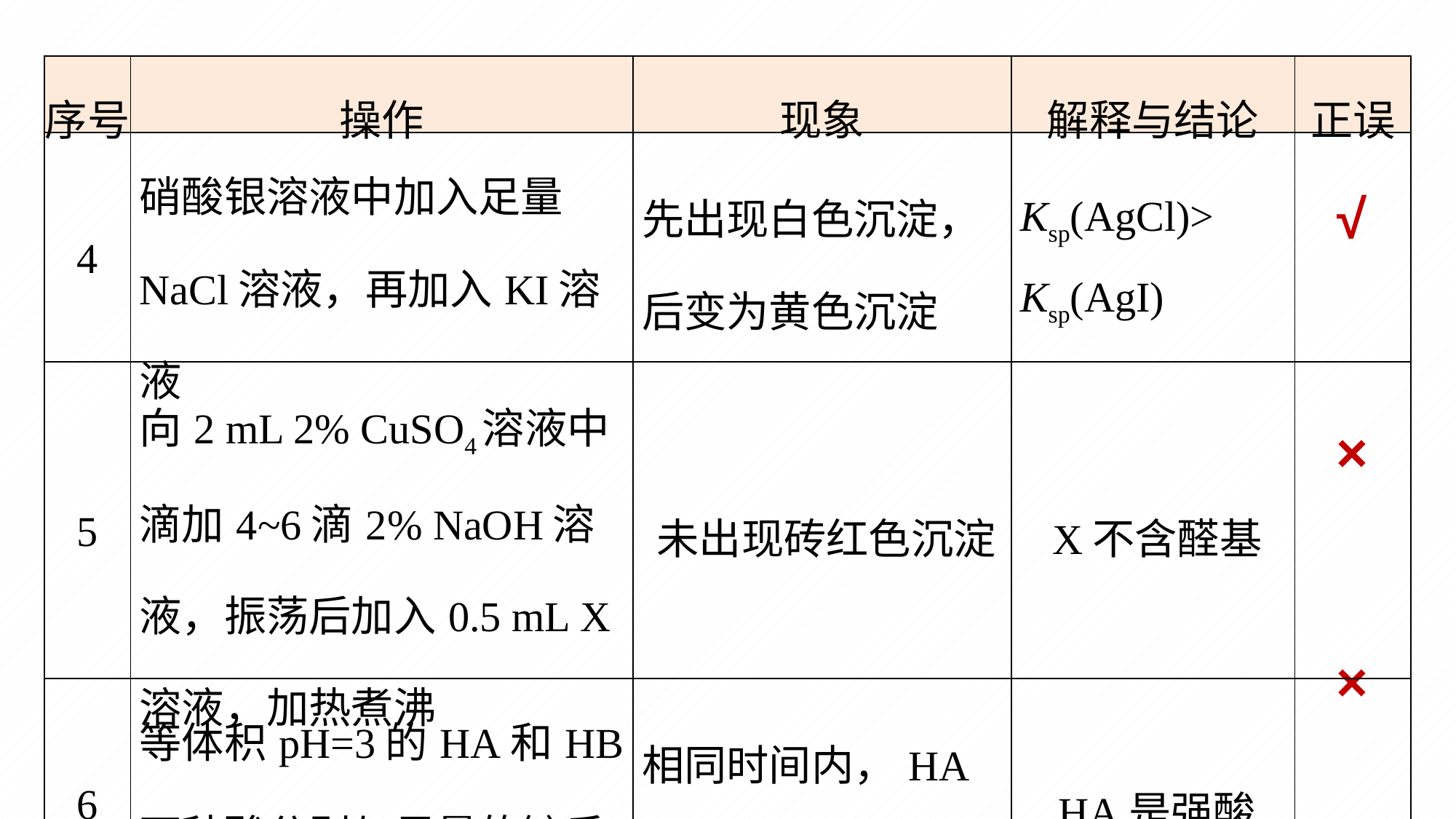

| 序号 | 操作 | 现象 | 解释与结论 | 正误 |
| --- | --- | --- | --- | --- |
| 4 | 硝酸银溶液中加入足量NaCl溶液，再加入KI溶液 | 先出现白色沉淀，后变为黄色沉淀 | Ksp(AgCl)> Ksp(AgI) |  |
| 5 | 向2 mL 2% CuSO4溶液中滴加4~6滴2% NaOH溶液，振荡后加入0.5 mL X溶液，加热煮沸 | 未出现砖红色沉淀 | X不含醛基 |  |
| 6 | 等体积pH=3的HA和HB两种酸分别与足量的锌反应 | 相同时间内，HA收集到的氢气多 | HA是强酸 |  |
√
×
×